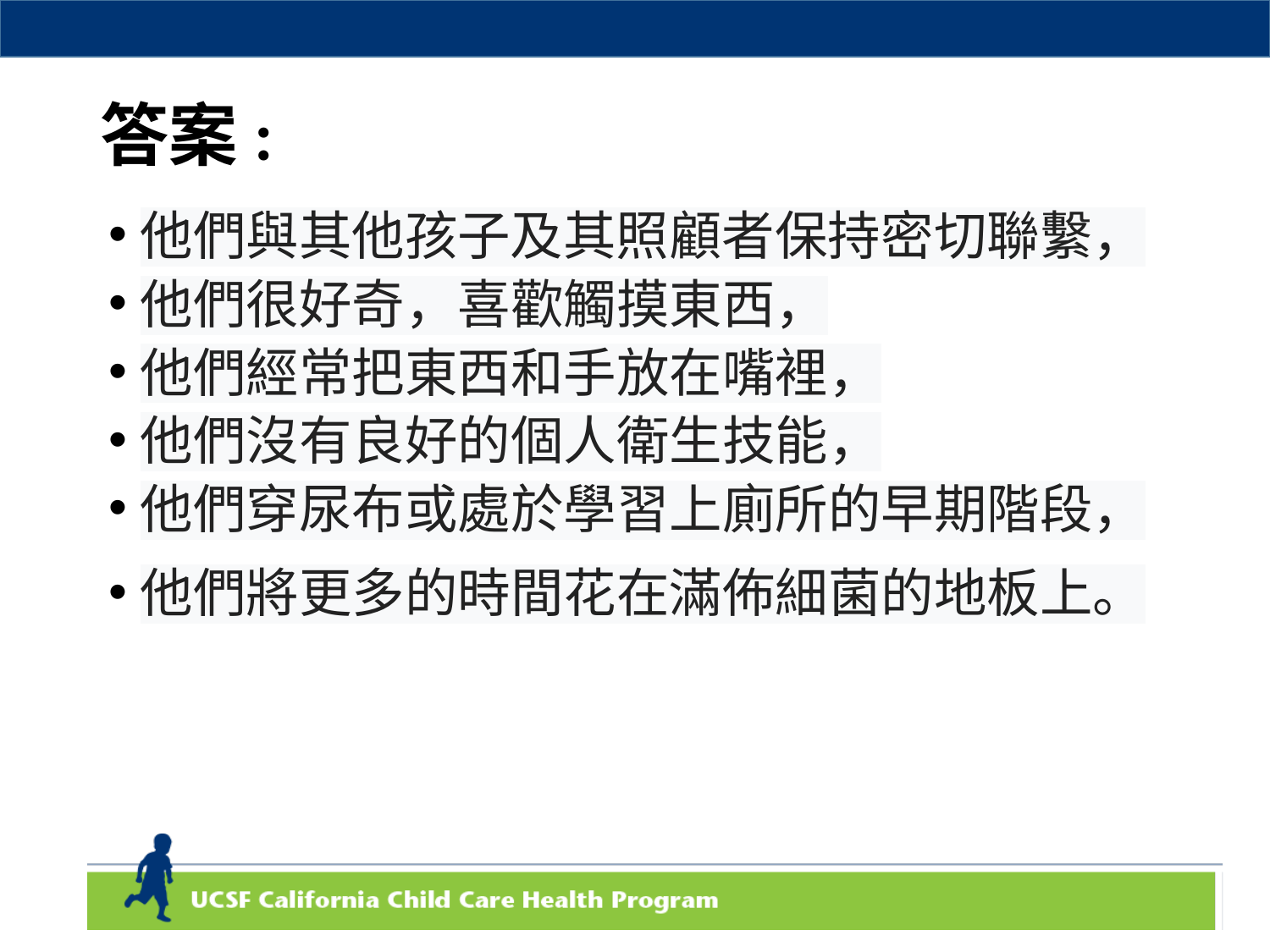

# 答案:
他們與其他孩子及其照顧者保持密切聯繫，
他們很好奇，喜歡觸摸東西，
他們經常把東西和手放在嘴裡，
他們沒有良好的個人衛生技能，
他們穿尿布或處於學習上廁所的早期階段，
他們將更多的時間花在滿佈細菌的地板上。